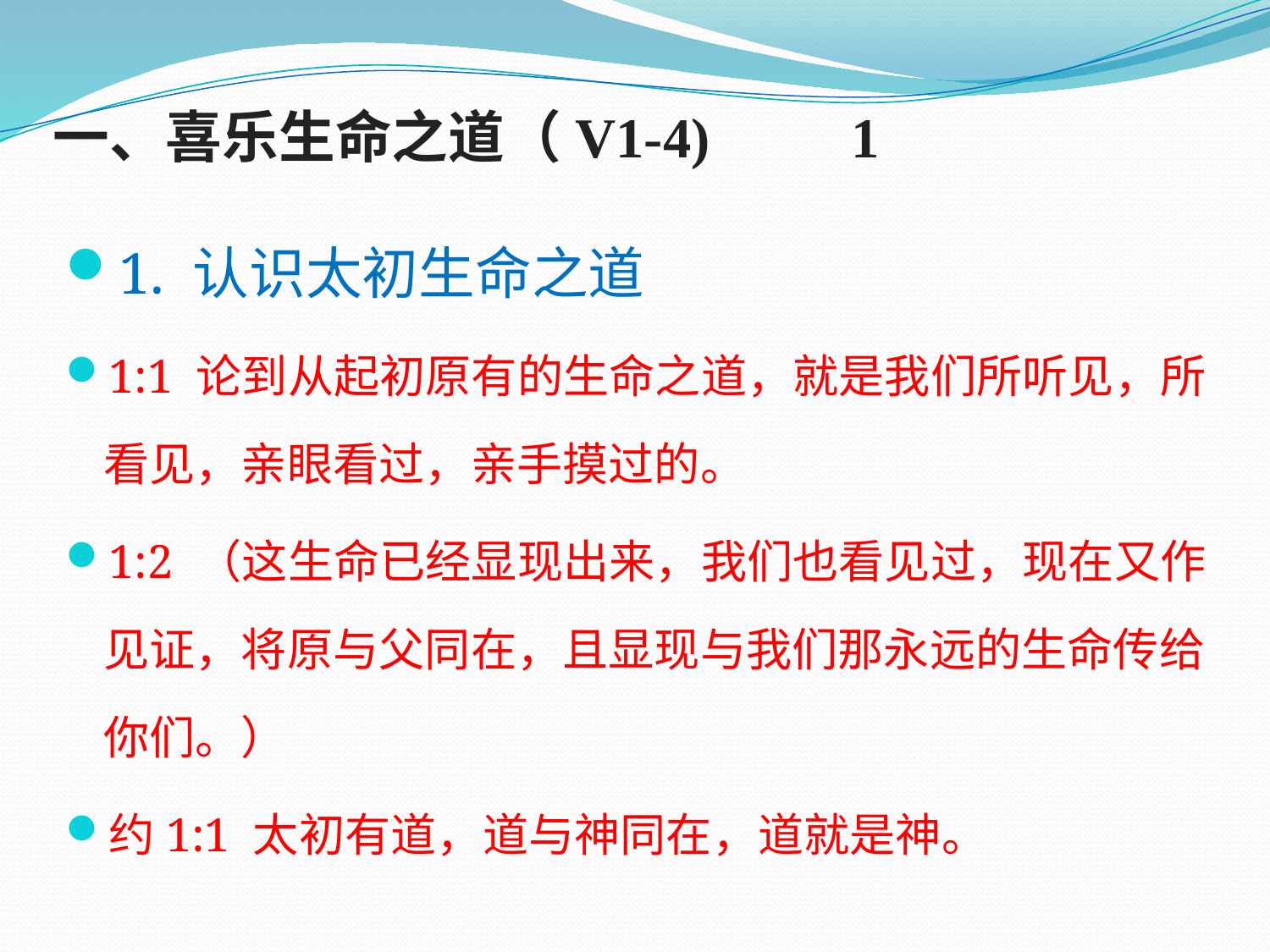

# 一、喜乐生命之道（V1-4)          1
1. 认识太初生命之道
1:1 论到从起初原有的生命之道，就是我们所听见，所看见，亲眼看过，亲手摸过的。
1:2 （这生命已经显现出来，我们也看见过，现在又作见证，将原与父同在，且显现与我们那永远的生命传给你们。）
约1:1 太初有道，道与神同在，道就是神。